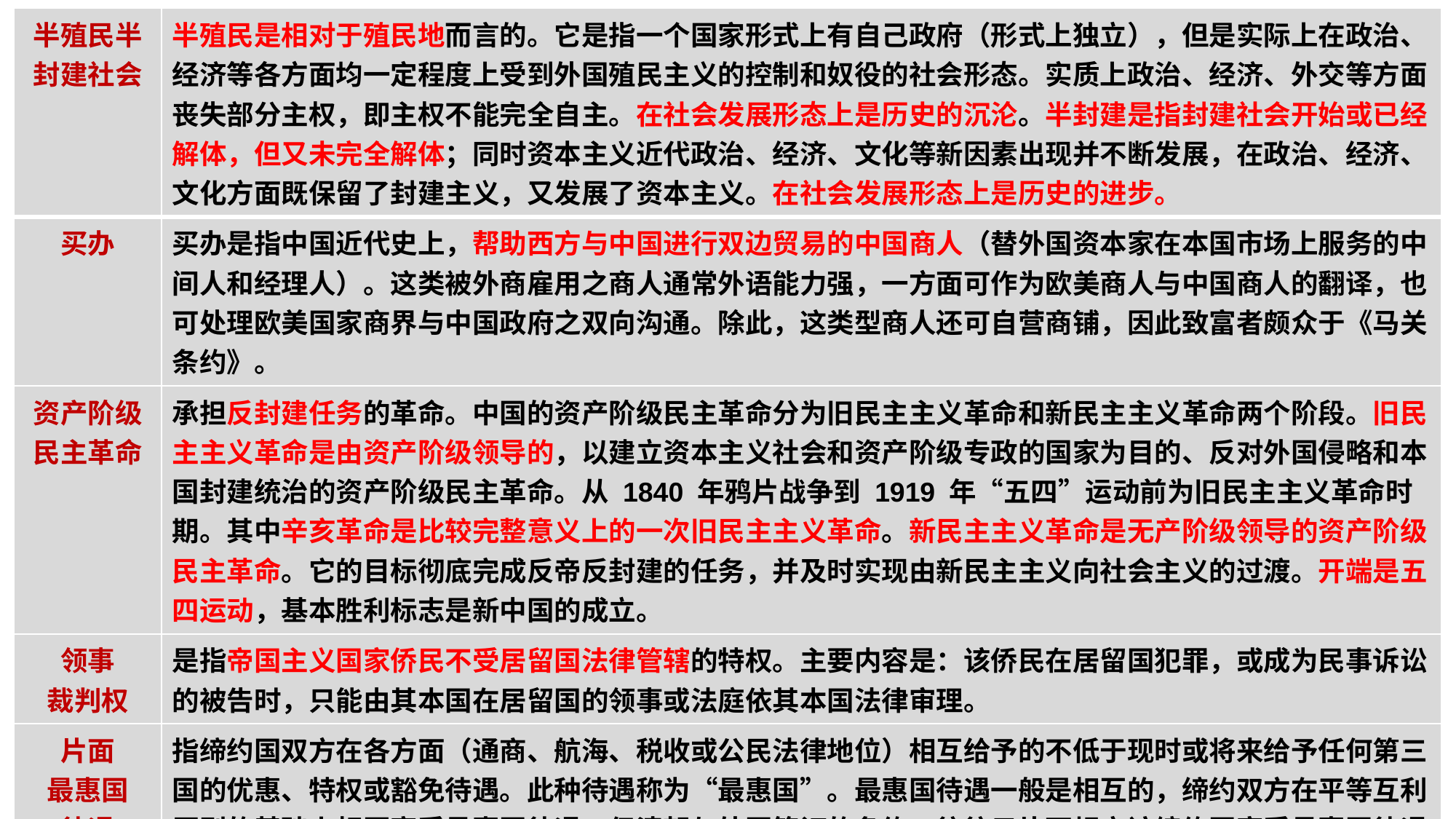

| 半殖民半封建社会 | 半殖民是相对于殖民地而言的。它是指一个国家形式上有自己政府（形式上独立），但是实际上在政治、经济等各方面均一定程度上受到外国殖民主义的控制和奴役的社会形态。实质上政治、经济、外交等方面丧失部分主权，即主权不能完全自主。在社会发展形态上是历史的沉沦。半封建是指封建社会开始或已经解体，但又未完全解体；同时资本主义近代政治、经济、文化等新因素出现并不断发展，在政治、经济、文化方面既保留了封建主义，又发展了资本主义。在社会发展形态上是历史的进步。 |
| --- | --- |
| 买办 | 买办是指中国近代史上，帮助西方与中国进行双边贸易的中国商人（替外国资本家在本国市场上服务的中间人和经理人）。这类被外商雇用之商人通常外语能力强，一方面可作为欧美商人与中国商人的翻译，也可处理欧美国家商界与中国政府之双向沟通。除此，这类型商人还可自营商铺，因此致富者颇众于《马关条约》。 |
| 资产阶级民主革命 | 承担反封建任务的革命。中国的资产阶级民主革命分为旧民主主义革命和新民主主义革命两个阶段。旧民主主义革命是由资产阶级领导的，以建立资本主义社会和资产阶级专政的国家为目的、反对外国侵略和本国封建统治的资产阶级民主革命。从 1840 年鸦片战争到 1919 年“五四”运动前为旧民主主义革命时期。其中辛亥革命是比较完整意义上的一次旧民主主义革命。新民主主义革命是无产阶级领导的资产阶级民主革命。它的目标彻底完成反帝反封建的任务，并及时实现由新民主主义向社会主义的过渡。开端是五四运动，基本胜利标志是新中国的成立。 |
| 领事 裁判权 | 是指帝国主义国家侨民不受居留国法律管辖的特权。主要内容是：该侨民在居留国犯罪，或成为民事诉讼的被告时，只能由其本国在居留国的领事或法庭依其本国法律审理。 |
| 片面 最惠国 待遇 | 指缔约国双方在各方面（通商、航海、税收或公民法律地位）相互给予的不低于现时或将来给予任何第三国的优惠、特权或豁免待遇。此种待遇称为“最惠国”。最惠国待遇一般是相互的，缔约双方在平等互利原则的基础上相互享受最惠国待遇。但清朝与外国签订的条约，往往只片面规定该缔约国享受最惠国待遇，而中国则无对等权利，是片面的。英国为了保证自己片面最惠国待遇，提出了一体均沾。 一体均沾即其他国现时或将来所取得和拓展的一切新的最惠国待遇条款，英国都将享有。一体均沾到十九世纪末发展成为美国独立的对华外交政策，即所谓的“机会均等”“门户开放”政策。 |